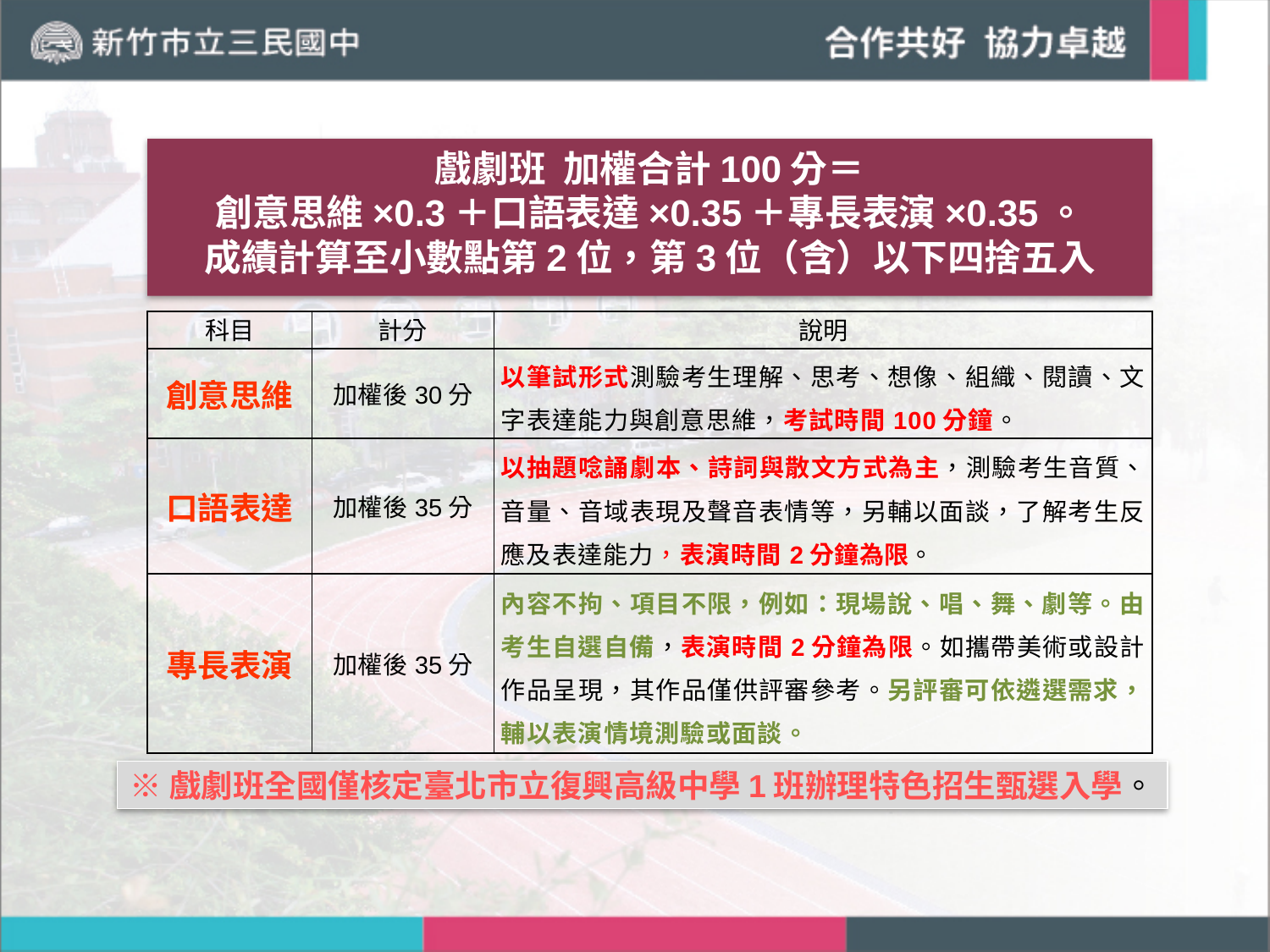

戲劇班  加權合計100分＝
創意思維×0.3＋口語表達×0.35＋專長表演×0.35。
成績計算至小數點第2位，第3位（含）以下四捨五入
| 科目 | 計分 | 說明 |
| --- | --- | --- |
| 創意思維 | 加權後30分 | 以筆試形式測驗考生理解、思考、想像、組織、閱讀、文字表達能力與創意思維，考試時間100分鐘。 |
| 口語表達 | 加權後35分 | 以抽題唸誦劇本、詩詞與散文方式為主，測驗考生音質、音量、音域表現及聲音表情等，另輔以面談，了解考生反應及表達能力，表演時間2分鐘為限。 |
| 專長表演 | 加權後35分 | 內容不拘、項目不限，例如：現場說、唱、舞、劇等。由考生自選自備，表演時間2分鐘為限。如攜帶美術或設計作品呈現，其作品僅供評審參考。另評審可依遴選需求，輔以表演情境測驗或面談。 |
※戲劇班全國僅核定臺北市立復興高級中學1班辦理特色招生甄選入學。